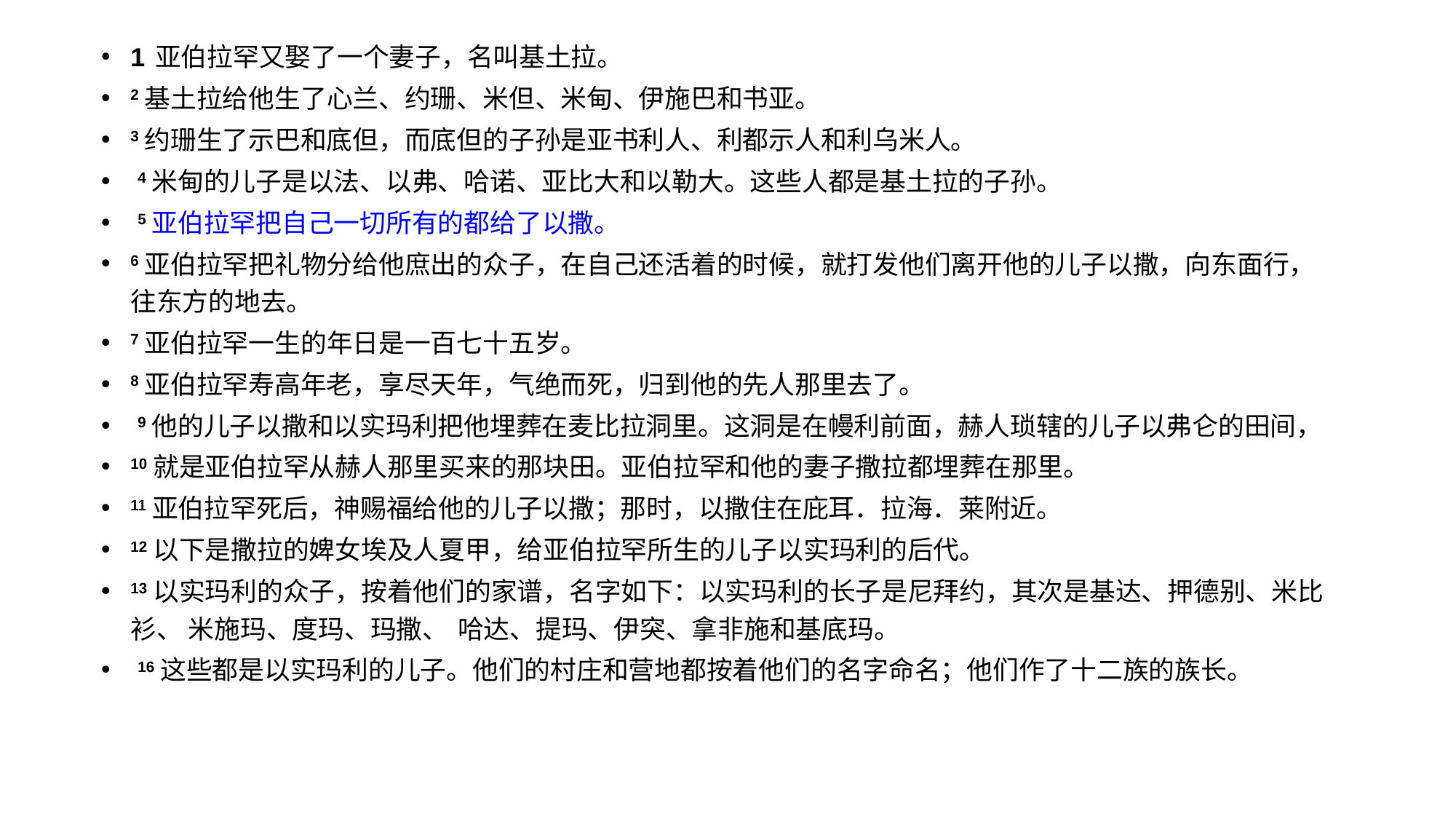

1 亚伯拉罕又娶了一个妻子，名叫基土拉。
2 基土拉给他生了心兰、约珊、米但、米甸、伊施巴和书亚。
3 约珊生了示巴和底但，而底但的子孙是亚书利人、利都示人和利乌米人。
 4 米甸的儿子是以法、以弗、哈诺、亚比大和以勒大。这些人都是基土拉的子孙。
 5 亚伯拉罕把自己一切所有的都给了以撒。
6 亚伯拉罕把礼物分给他庶出的众子，在自己还活着的时候，就打发他们离开他的儿子以撒，向东面行，往东方的地去。
7 亚伯拉罕一生的年日是一百七十五岁。
8 亚伯拉罕寿高年老，享尽天年，气绝而死，归到他的先人那里去了。
 9 他的儿子以撒和以实玛利把他埋葬在麦比拉洞里。这洞是在幔利前面，赫人琐辖的儿子以弗仑的田间，
10 就是亚伯拉罕从赫人那里买来的那块田。亚伯拉罕和他的妻子撒拉都埋葬在那里。
11 亚伯拉罕死后，神赐福给他的儿子以撒；那时，以撒住在庇耳．拉海．莱附近。
12 以下是撒拉的婢女埃及人夏甲，给亚伯拉罕所生的儿子以实玛利的后代。
13 以实玛利的众子，按着他们的家谱，名字如下：以实玛利的长子是尼拜约，其次是基达、押德别、米比衫、 米施玛、度玛、玛撒、  哈达、提玛、伊突、拿非施和基底玛。
 16 这些都是以实玛利的儿子。他们的村庄和营地都按着他们的名字命名；他们作了十二族的族长。